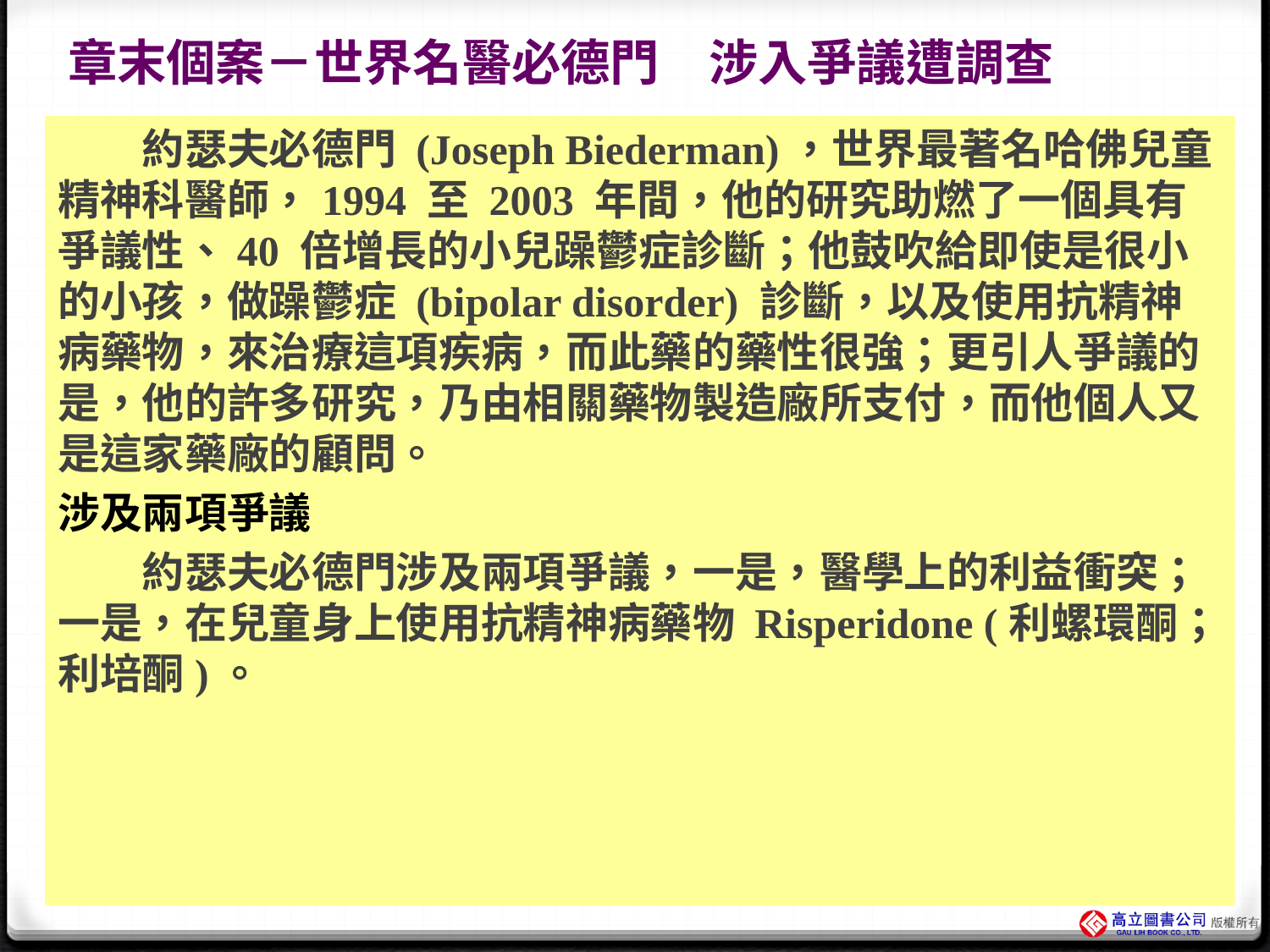

# 章末個案－世界名醫必德門　涉入爭議遭調查
　　約瑟夫必德門 (Joseph Biederman)，世界最著名哈佛兒童精神科醫師，1994 至 2003 年間，他的研究助燃了一個具有爭議性、40 倍增長的小兒躁鬱症診斷；他鼓吹給即使是很小的小孩，做躁鬱症 (bipolar disorder) 診斷，以及使用抗精神病藥物，來治療這項疾病，而此藥的藥性很強；更引人爭議的是，他的許多研究，乃由相關藥物製造廠所支付，而他個人又是這家藥廠的顧問。
涉及兩項爭議
　　約瑟夫必德門涉及兩項爭議，一是，醫學上的利益衝突；一是，在兒童身上使用抗精神病藥物 Risperidone (利螺環酮；利培酮)。